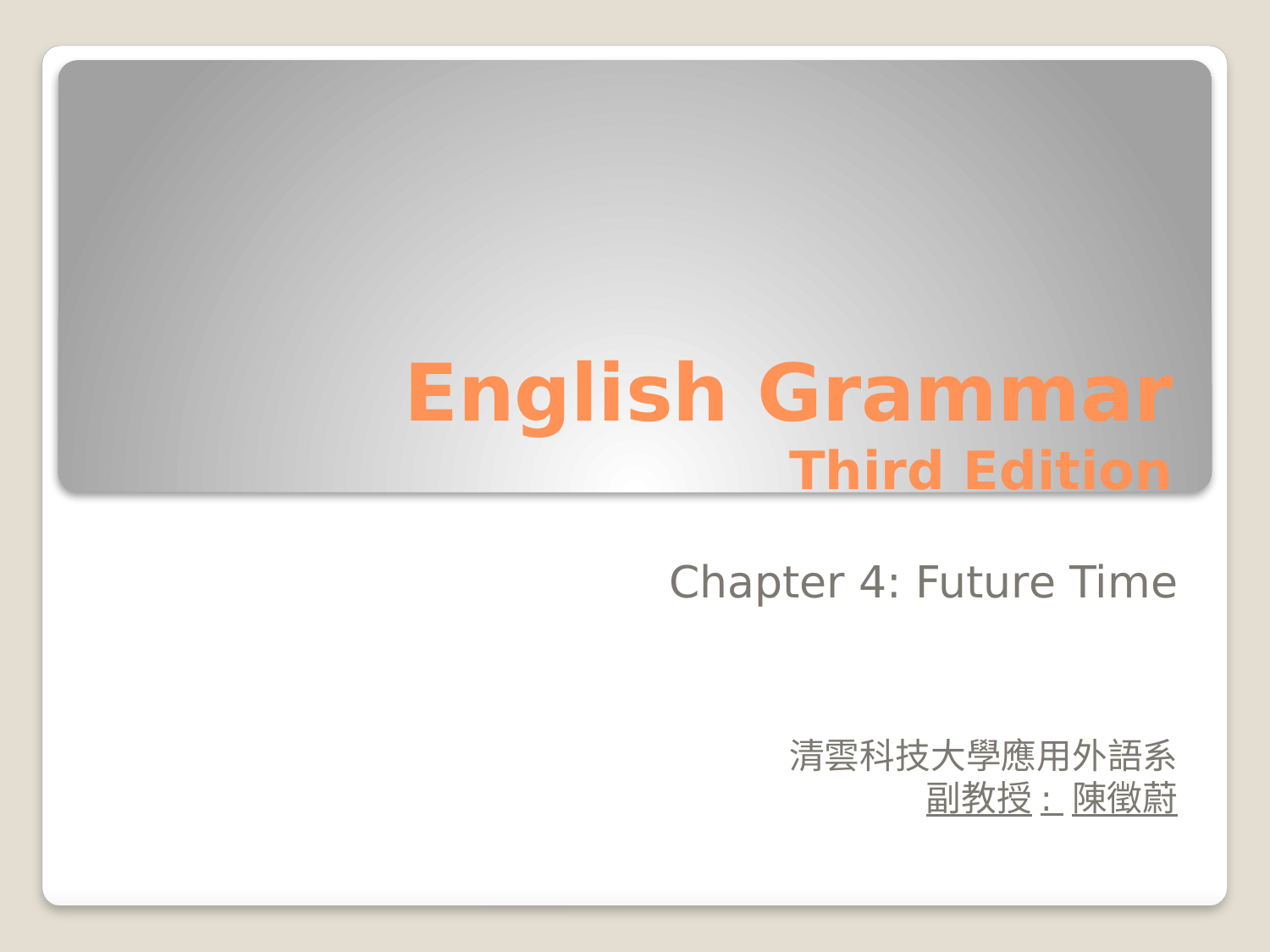

# English Grammar Third Edition

Chapter 4: Future Time

清雲科技大學應用外語系
副教授: 陳徵蔚